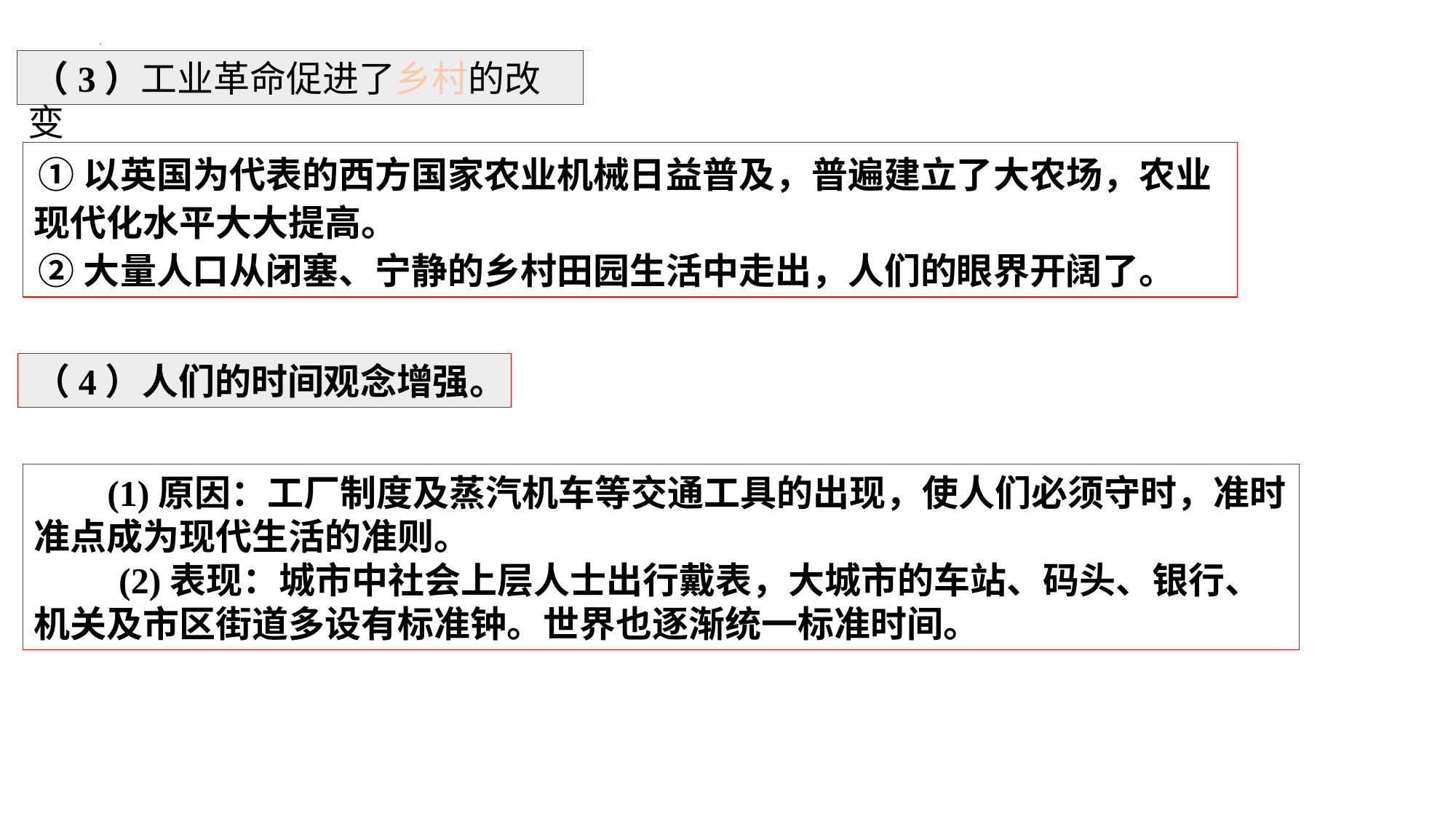

（3）工业革命促进了乡村的改变
①以英国为代表的西方国家农业机械日益普及，普遍建立了大农场，农业现代化水平大大提高。
②大量人口从闭塞、宁静的乡村田园生活中走出，人们的眼界开阔了。
（4）人们的时间观念增强。
        (1)原因：工厂制度及蒸汽机车等交通工具的出现，使人们必须守时，准时准点成为现代生活的准则。
(2)表现：城市中社会上层人士出行戴表，大城市的车站、码头、银行、机关及市区街道多设有标准钟。世界也逐渐统一标准时间。